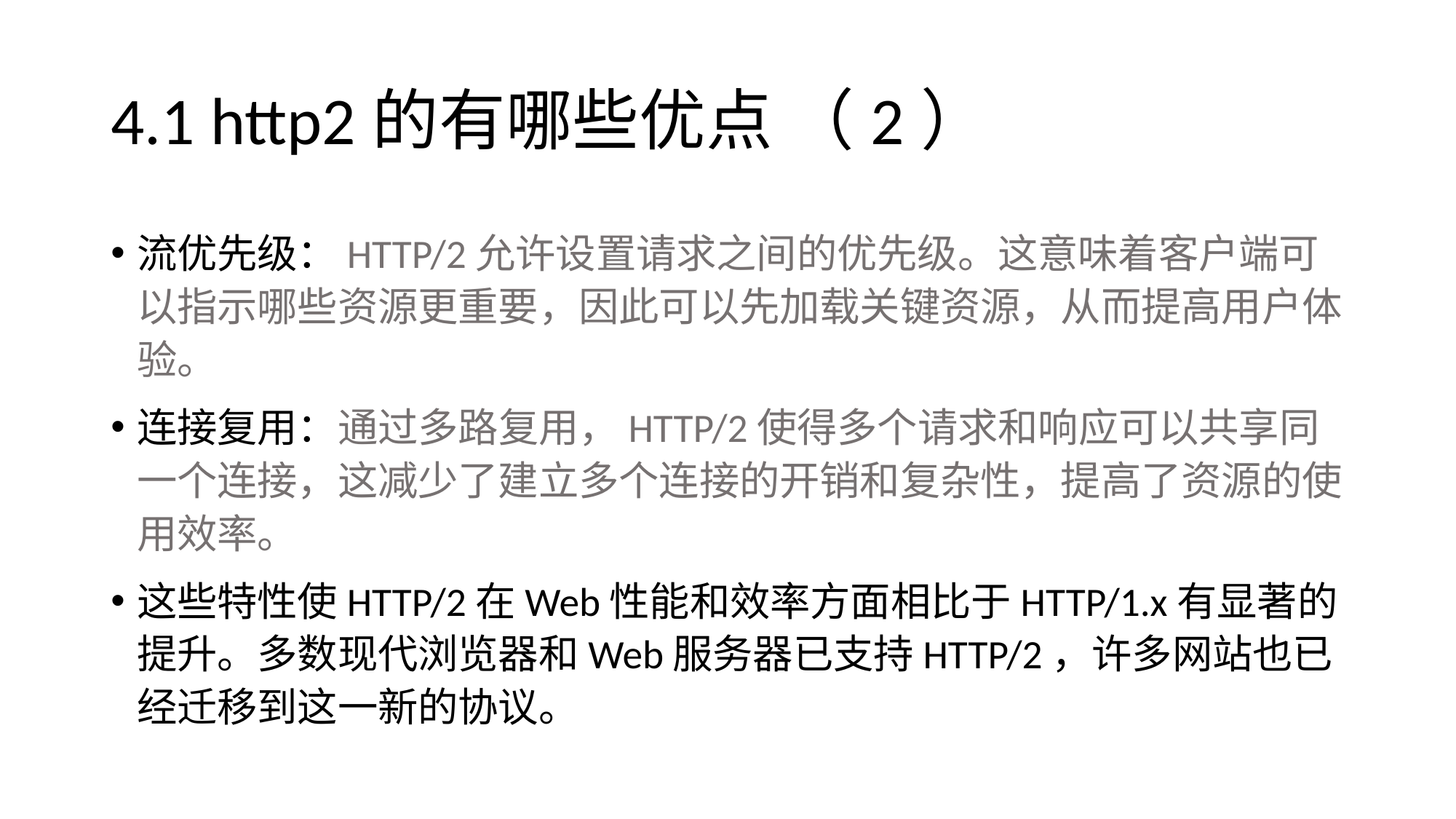

# 4.1 http2的有哪些优点 （2）
流优先级：HTTP/2允许设置请求之间的优先级。这意味着客户端可以指示哪些资源更重要，因此可以先加载关键资源，从而提高用户体验。
连接复用：通过多路复用，HTTP/2使得多个请求和响应可以共享同一个连接，这减少了建立多个连接的开销和复杂性，提高了资源的使用效率。
这些特性使HTTP/2在Web性能和效率方面相比于HTTP/1.x有显著的提升。多数现代浏览器和Web服务器已支持HTTP/2，许多网站也已经迁移到这一新的协议。